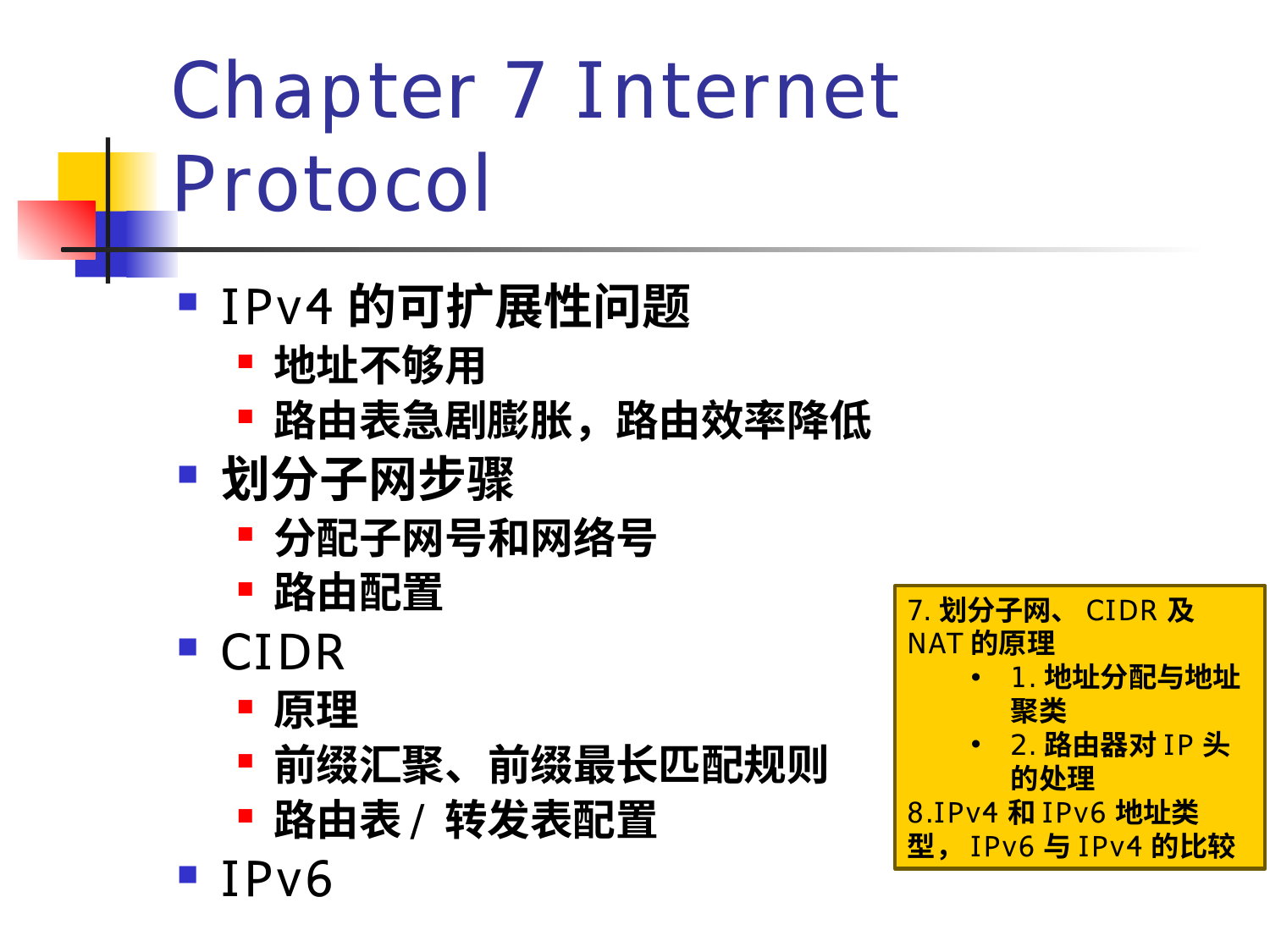

# Chapter 7 Internet Protocol
IPv4的可扩展性问题
地址不够用
路由表急剧膨胀，路由效率降低
划分子网步骤
分配子网号和网络号
路由配置
CIDR
原理
前缀汇聚、前缀最长匹配规则
路由表/转发表配置
IPv6

7.划分子网、CIDR及NAT的原理
1.地址分配与地址聚类
2.路由器对IP头的处理
8.IPv4和IPv6地址类型，IPv6与IPv4的比较